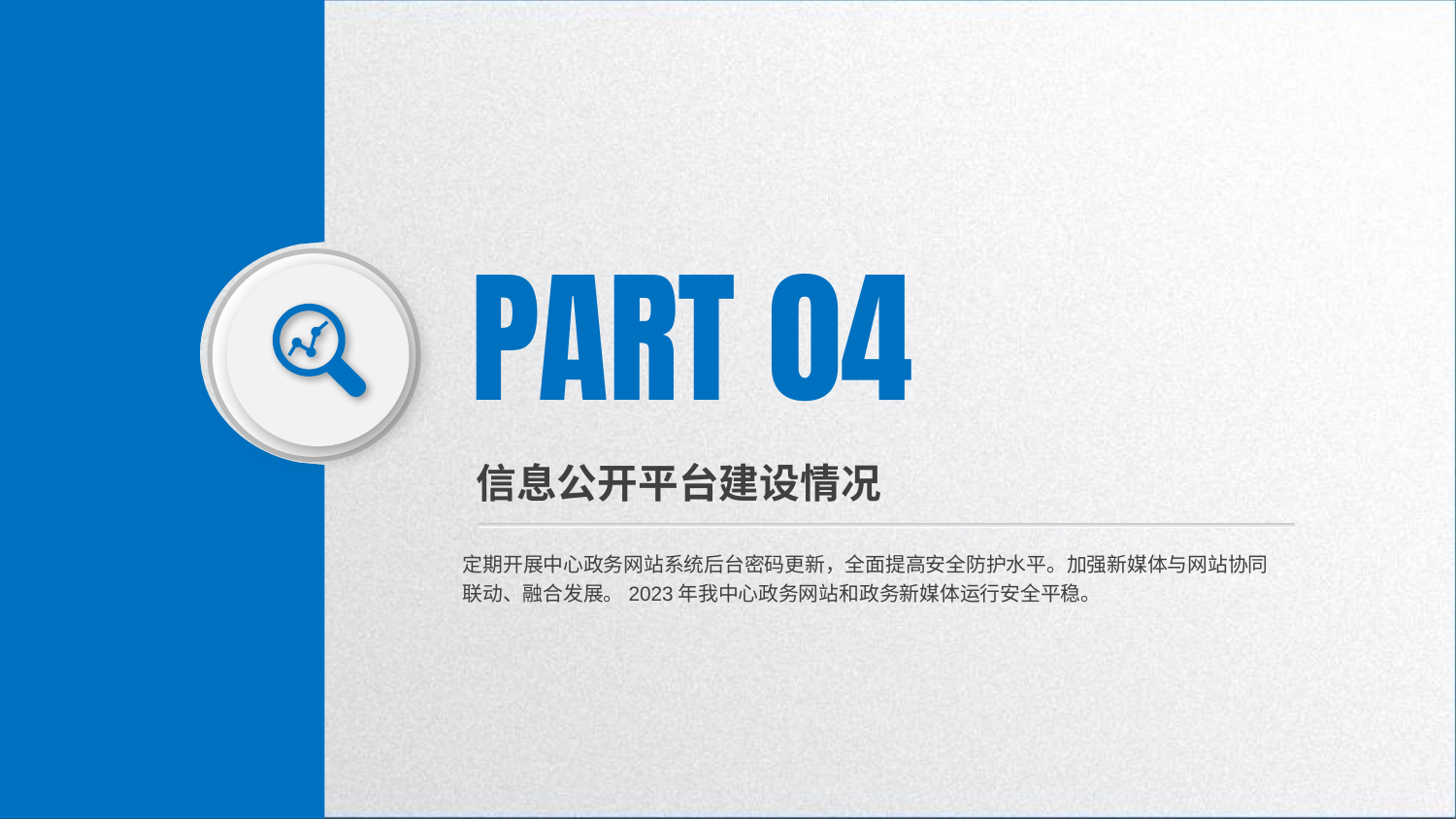

PART 04

信息公开平台建设情况

定期开展中心政务网站系统后台密码更新，全面提高安全防护水平。加强新媒体与网站协同联动、融合发展。2023年我中心政务网站和政务新媒体运行安全平稳。